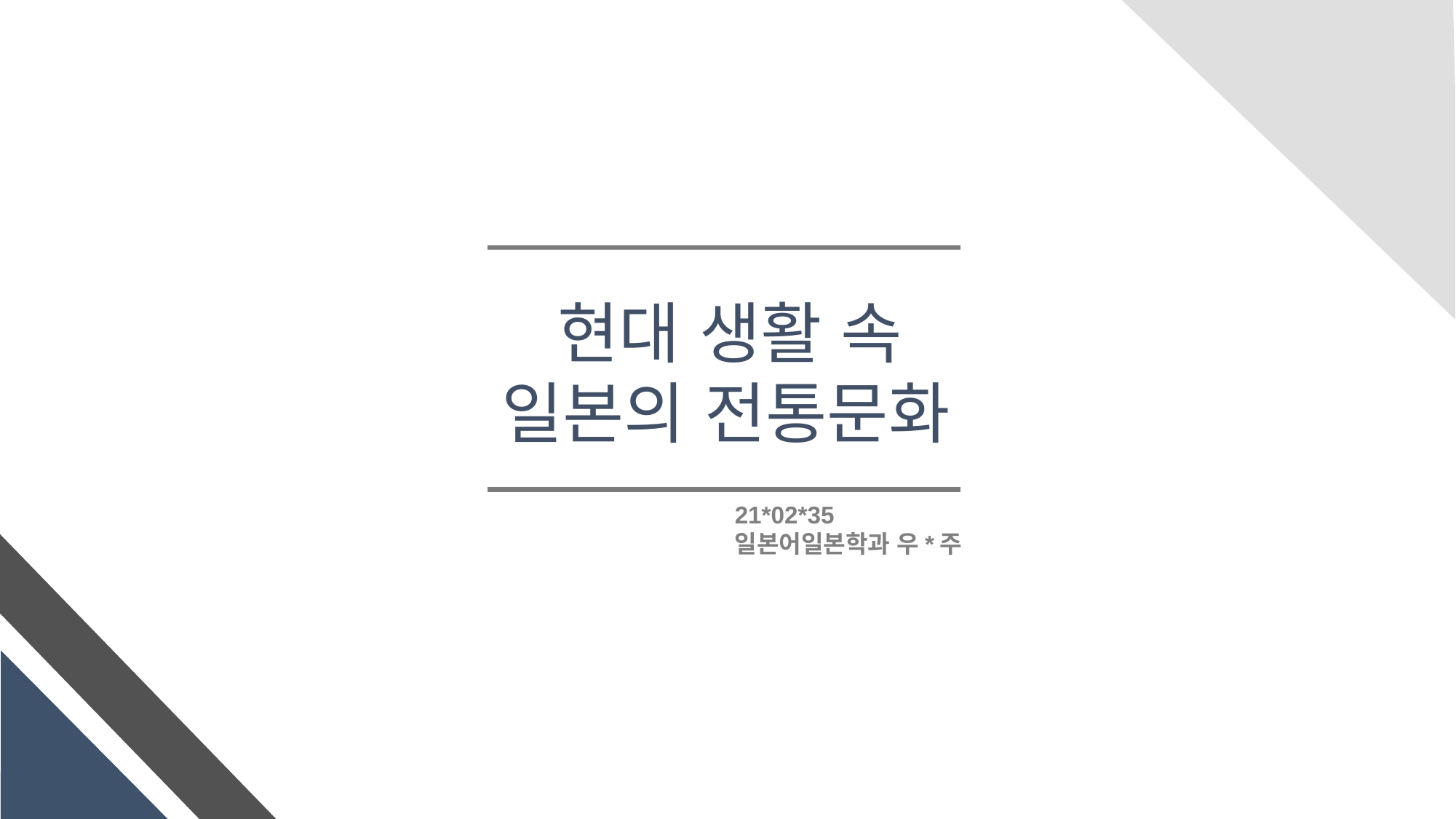

현대 생활 속
 일본의 전통문화

21*02*35
일본어일본학과 우*주